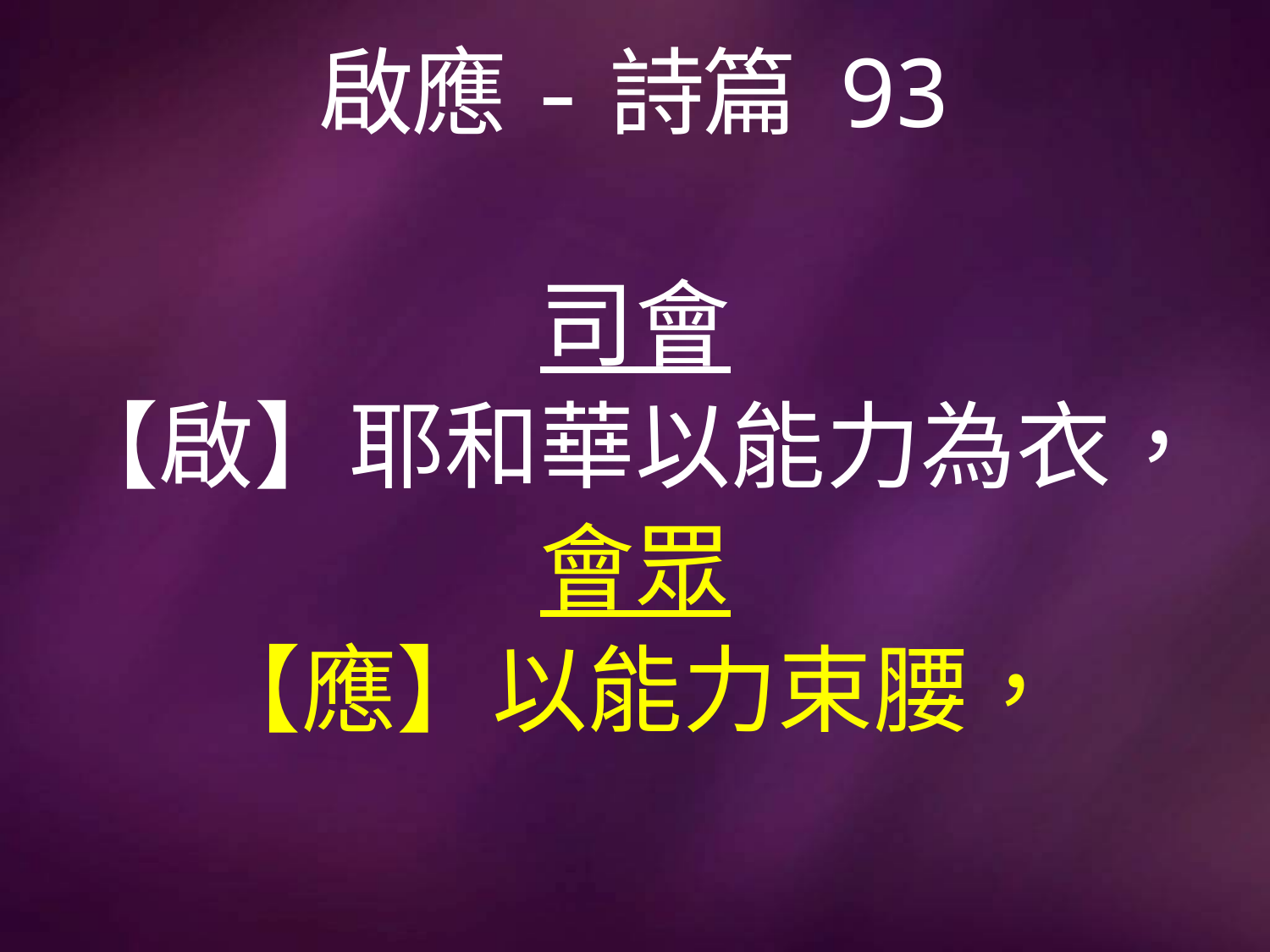

# 啟應-詩篇 93
司會
【啟】耶和華以能力為衣，
會眾
【應】以能力束腰，